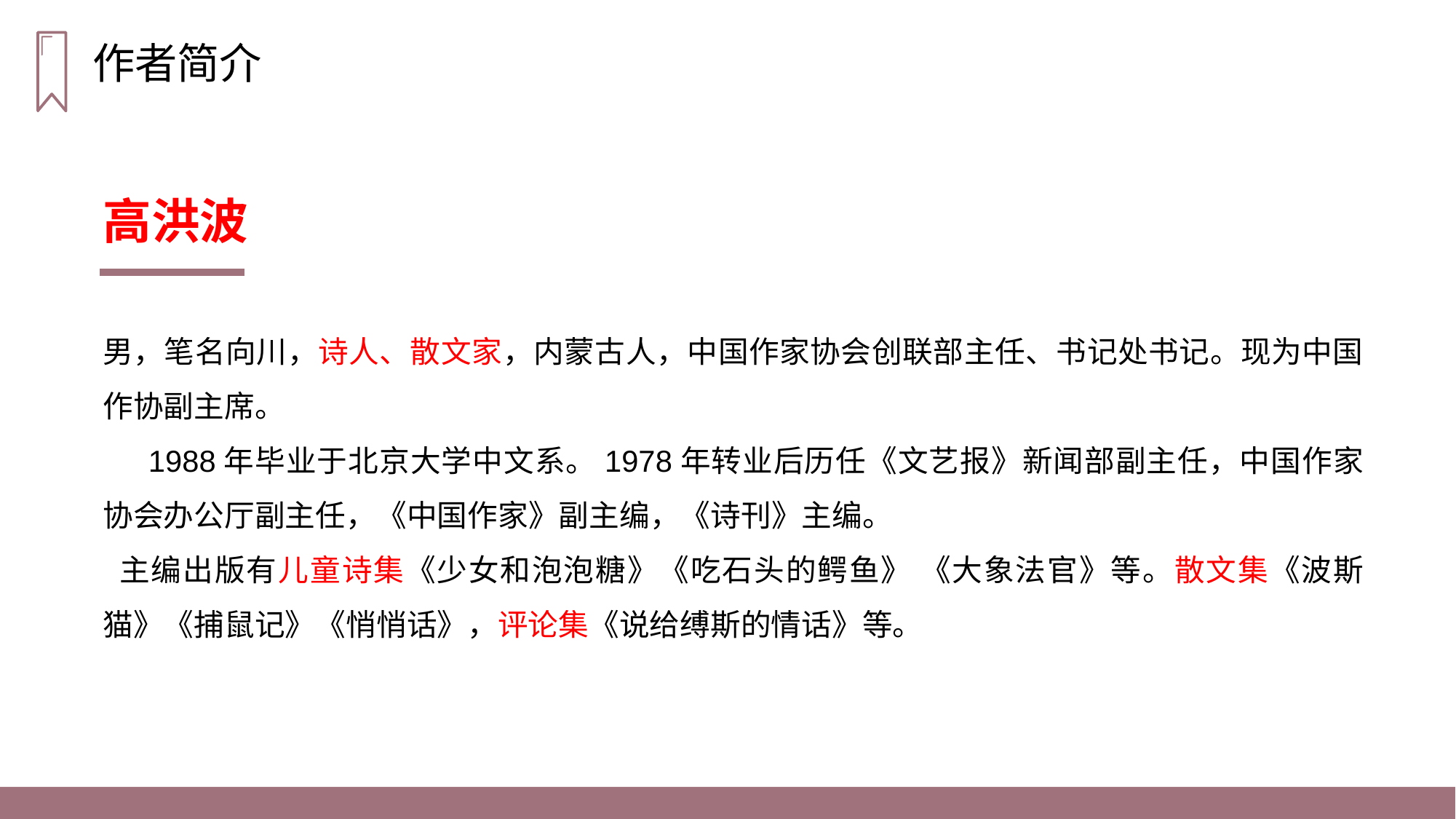

作者简介
高洪波

男，笔名向川，诗人、散文家，内蒙古人，中国作家协会创联部主任、书记处书记。现为中国作协副主席。
     1988年毕业于北京大学中文系。1978年转业后历任《文艺报》新闻部副主任，中国作家协会办公厅副主任，《中国作家》副主编，《诗刊》主编。
 主编出版有儿童诗集《少女和泡泡糖》《吃石头的鳄鱼》 《大象法官》等。散文集《波斯猫》《捕鼠记》《悄悄话》，评论集《说给缚斯的情话》等。